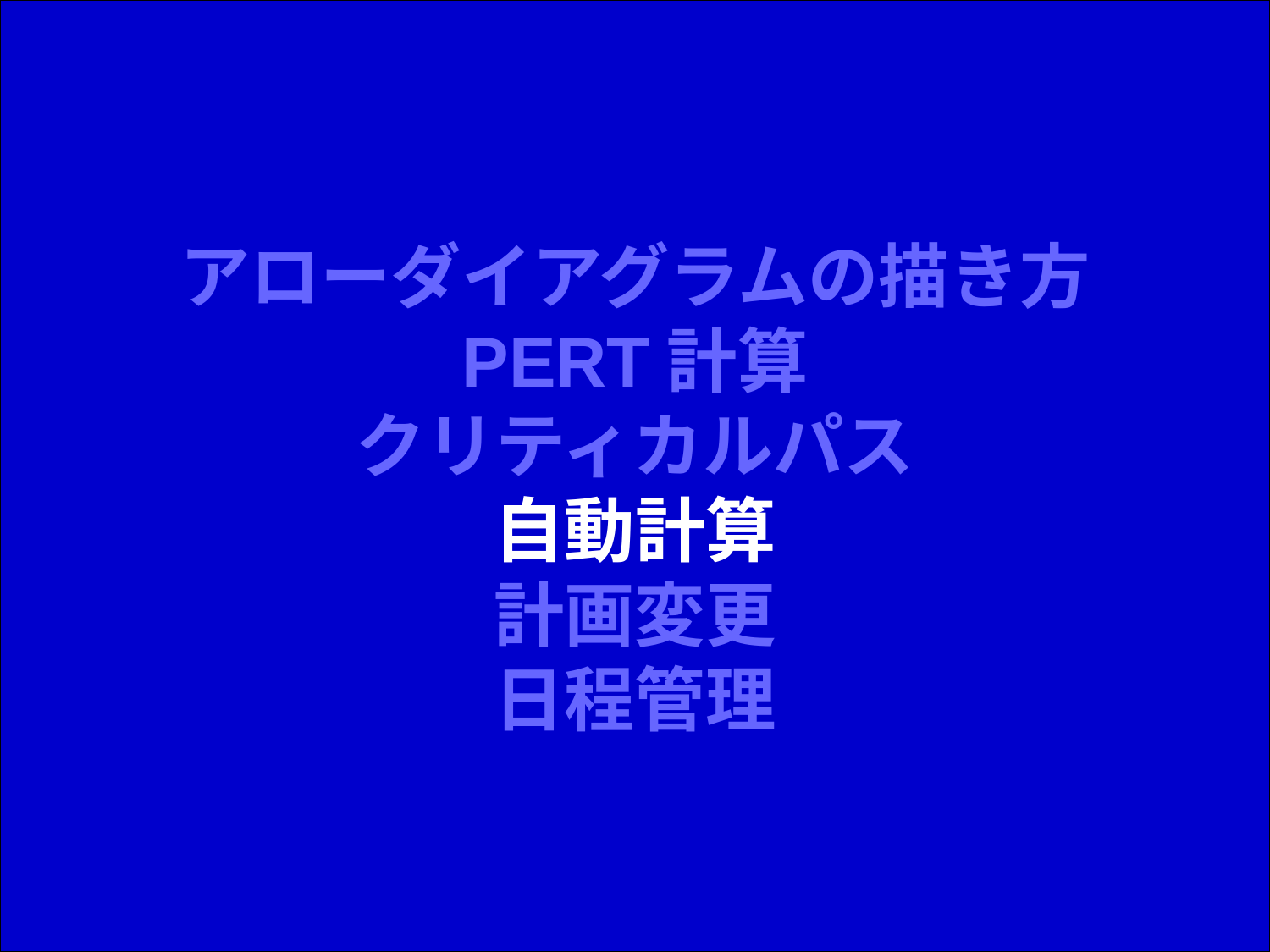

# アローダイアグラムの描き方 PERT計算 クリティカルパス 自動計算 計画変更 日程管理